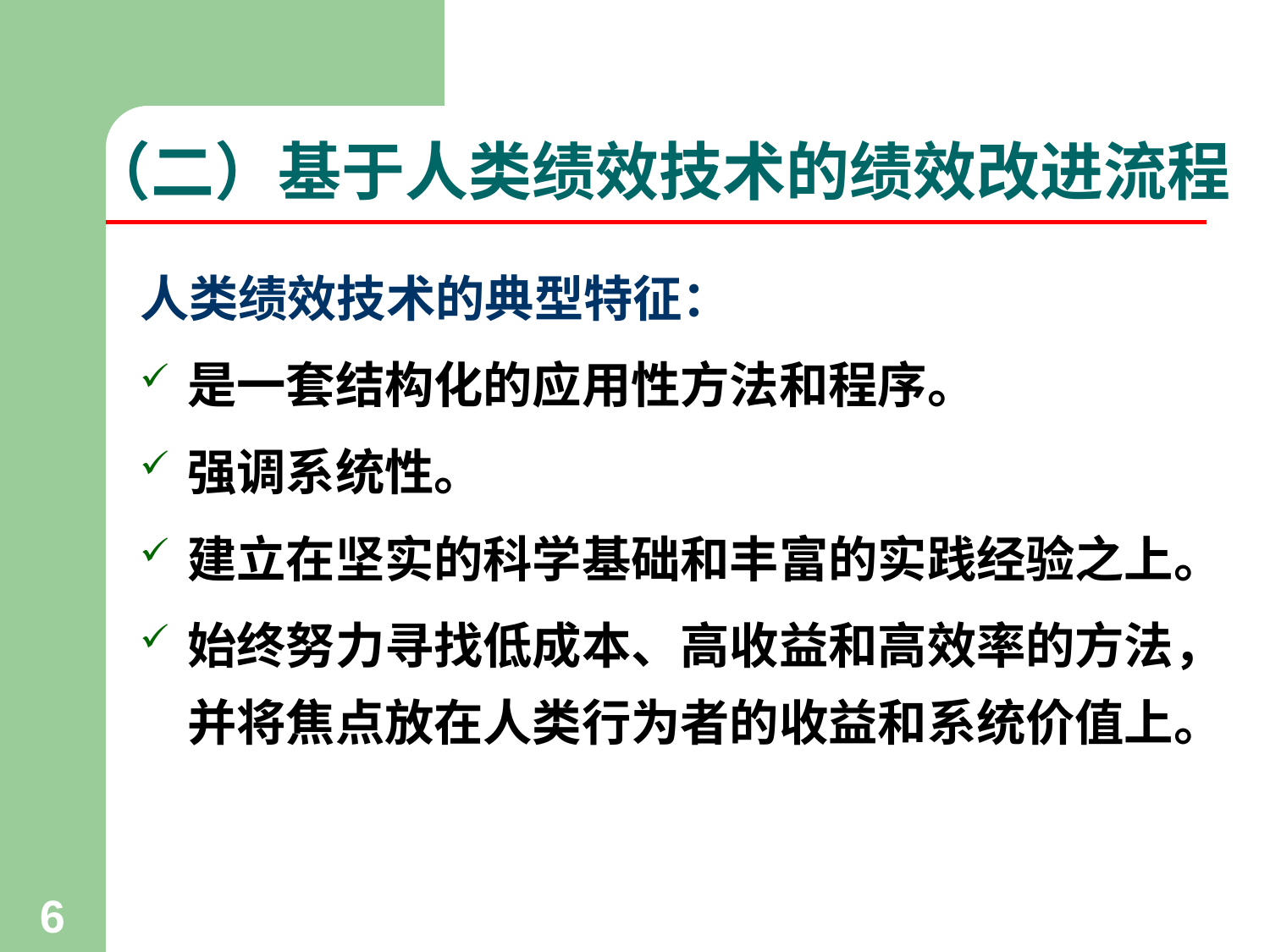

（二）基于人类绩效技术的绩效改进流程
人类绩效技术的典型特征：
是一套结构化的应用性方法和程序。
强调系统性。
建立在坚实的科学基础和丰富的实践经验之上。
始终努力寻找低成本、高收益和高效率的方法，并将焦点放在人类行为者的收益和系统价值上。
# 6